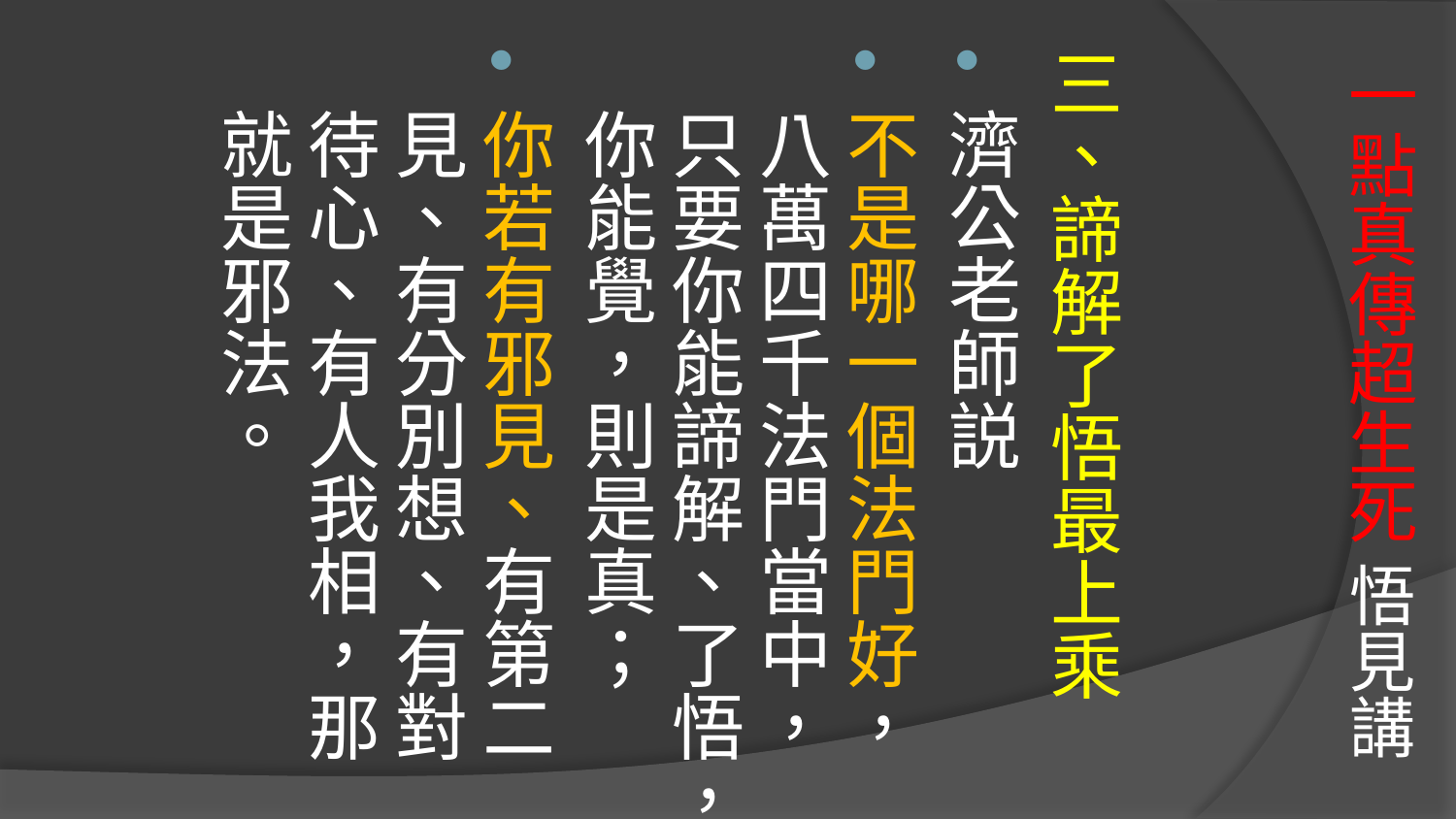

三、諦解了悟最上乘
濟公老師説
不是哪一個法門好，八萬四千法門當中，只要你能諦解、了悟，你能覺，則是真；
你若有邪見、有第二見、有分別想、有對待心、有人我相，那就是邪法。
# 一點真傳超生死 悟見講